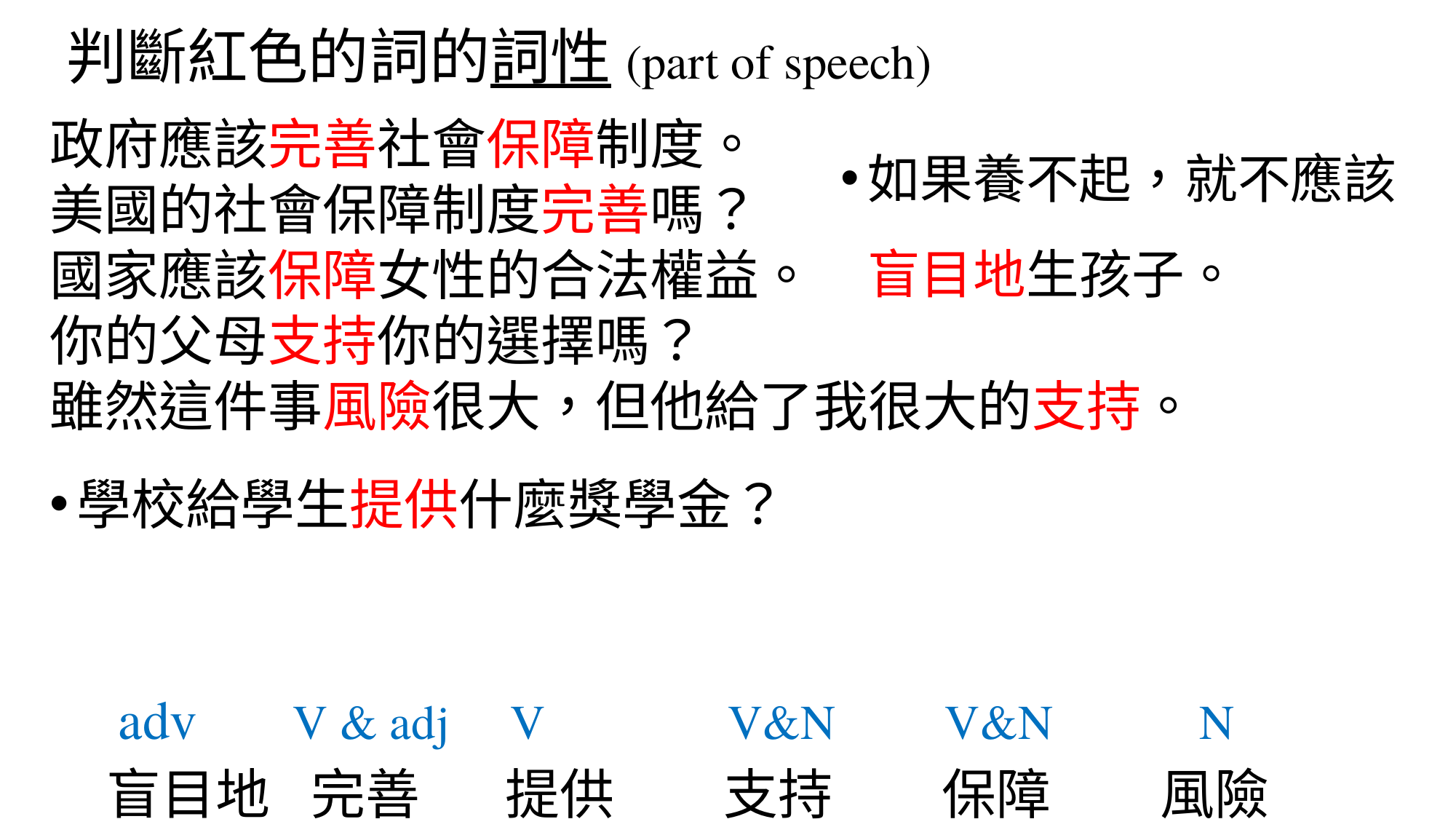

# 判斷紅色的詞的詞性(part of speech)
政府應該完善社會保障制度。
美國的社會保障制度完善嗎？
國家應該保障女性的合法權益。
你的父母支持你的選擇嗎？
雖然這件事風險很大，但他給了我很大的支持。
學校給學生提供什麼獎學金？
如果養不起，就不應該盲目地生孩子。
adv       V & adj     V               V&N         V&N            N
  盲目地 	  完善 	提供 	支持  	保障 	風險